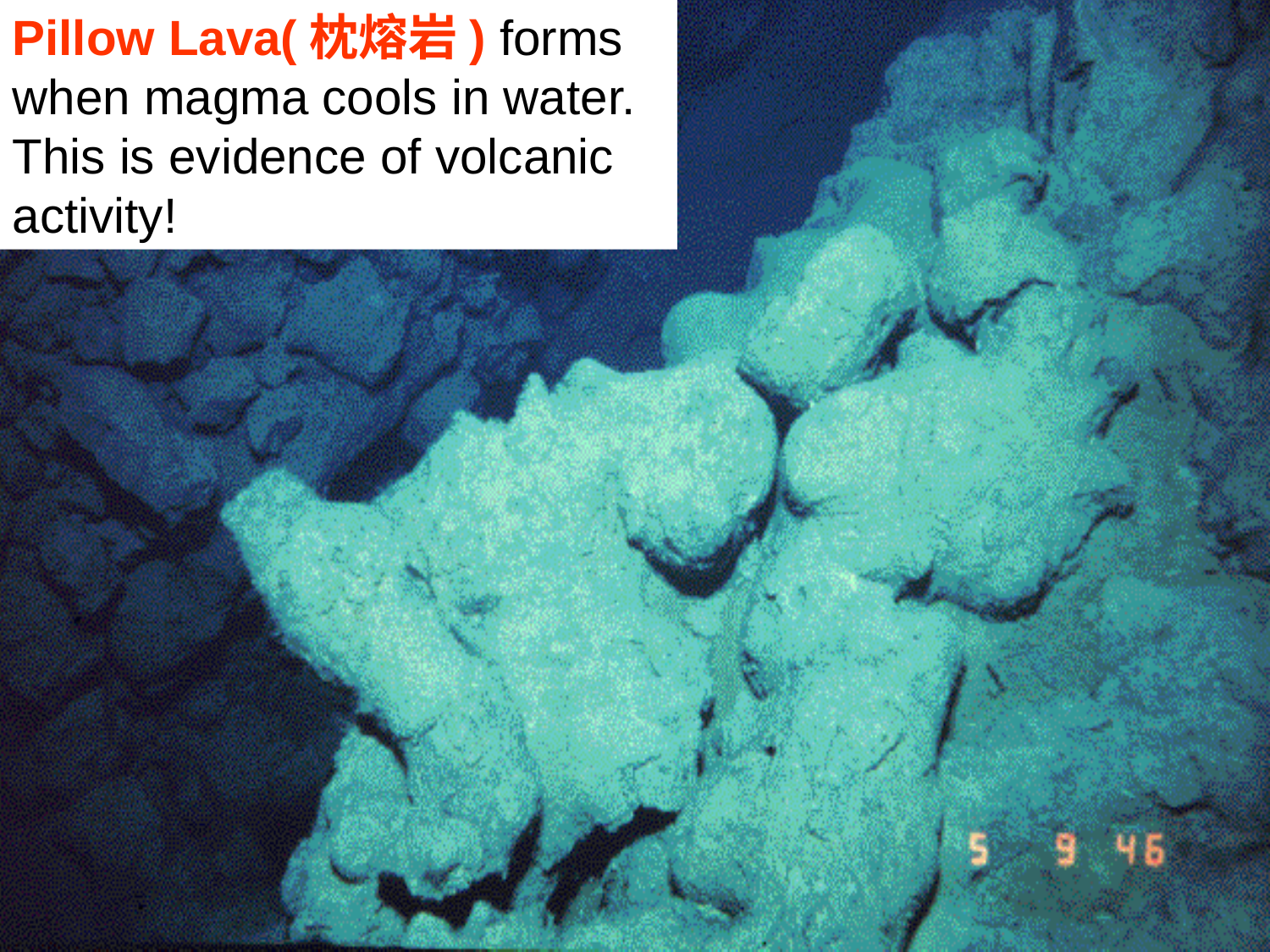

Pillow Lava(枕熔岩) forms when magma cools in water. This is evidence of volcanic activity!